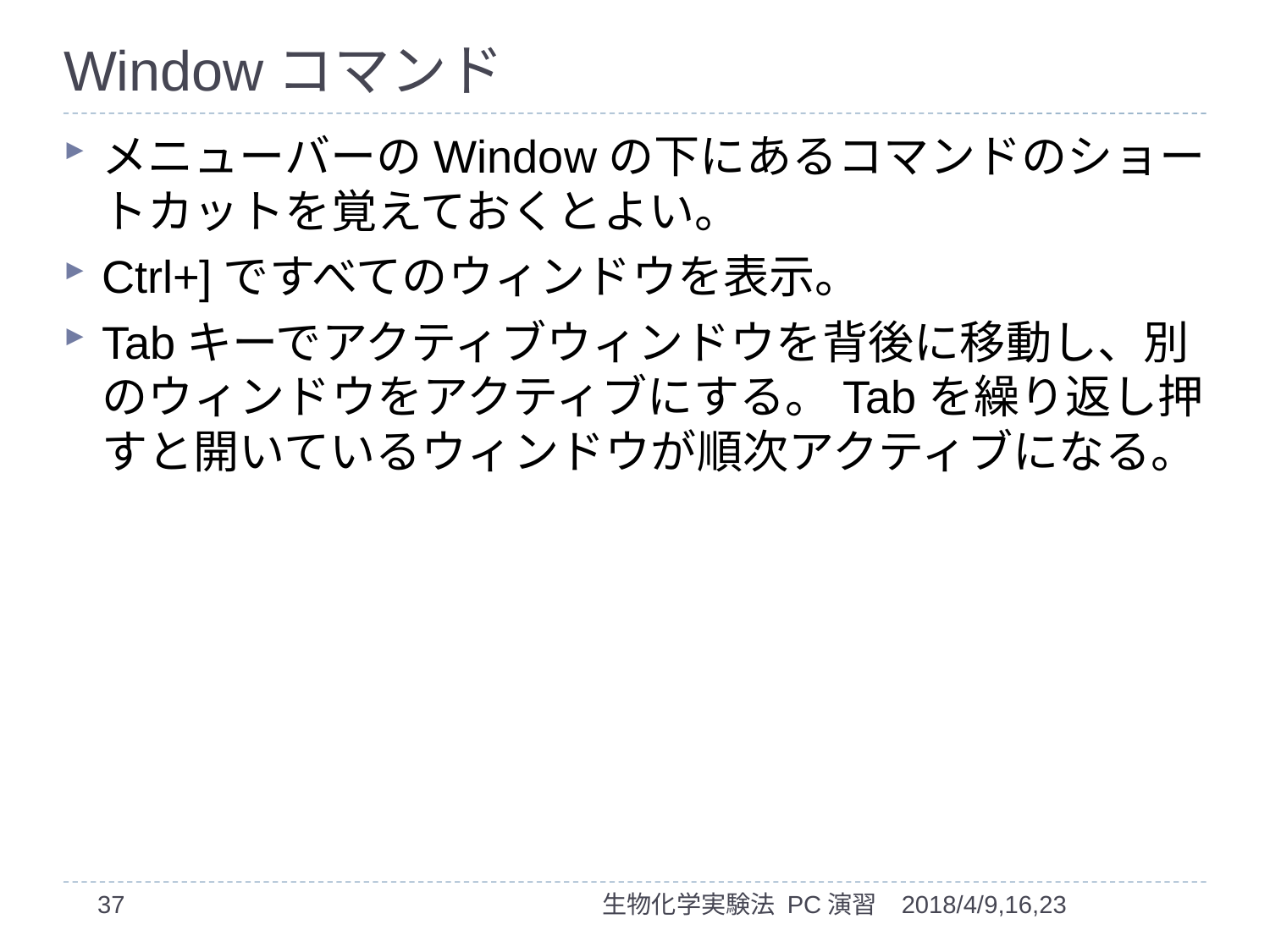

# Windowコマンド
メニューバーのWindowの下にあるコマンドのショートカットを覚えておくとよい。
Ctrl+]ですべてのウィンドウを表示。
Tabキーでアクティブウィンドウを背後に移動し、別のウィンドウをアクティブにする。Tabを繰り返し押すと開いているウィンドウが順次アクティブになる。
37
生物化学実験法 PC演習
2018/4/9,16,23